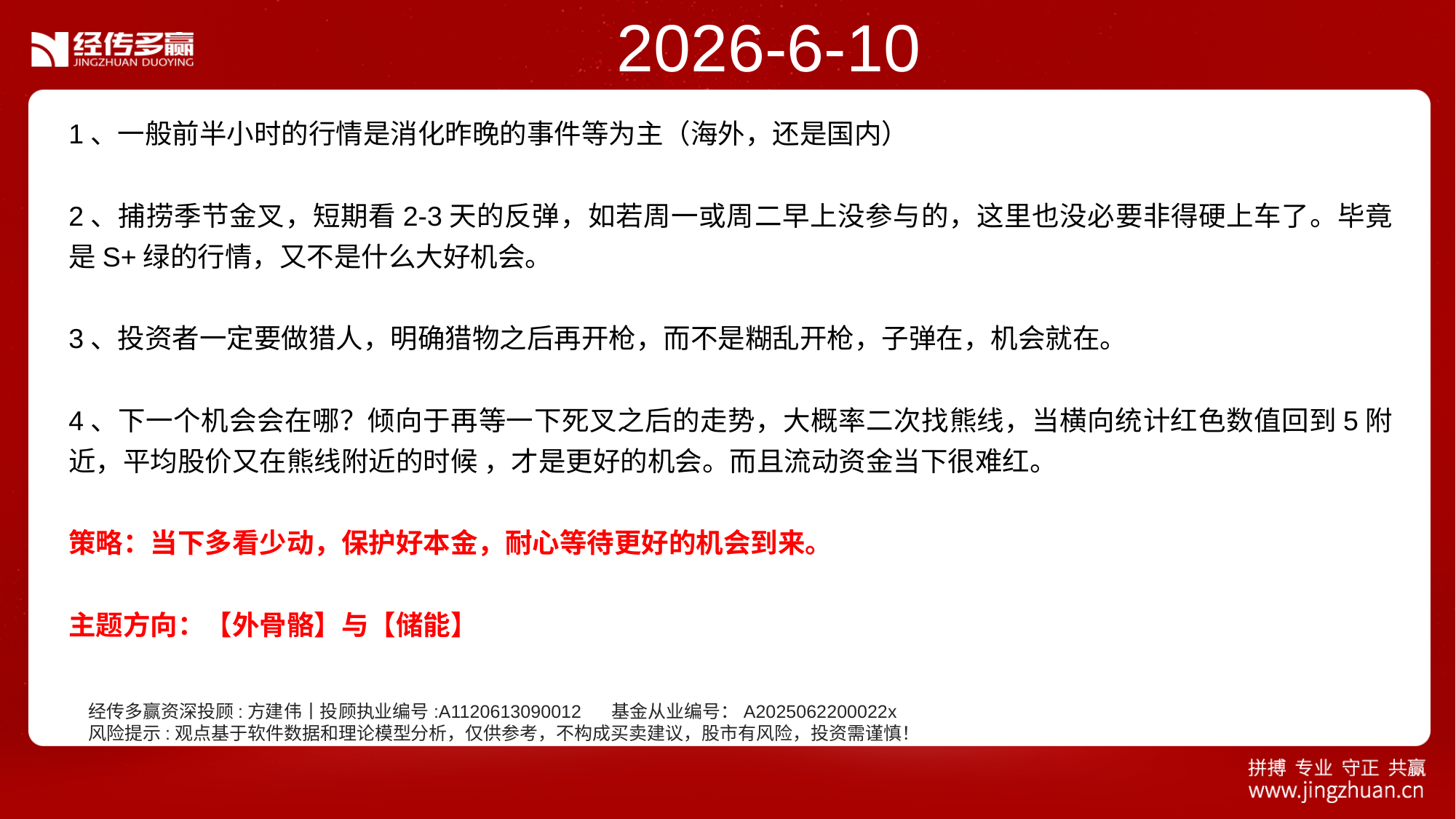

2026-6-10
1、一般前半小时的行情是消化昨晚的事件等为主（海外，还是国内）

2、捕捞季节金叉，短期看2-3天的反弹，如若周一或周二早上没参与的，这里也没必要非得硬上车了。毕竟是S+绿的行情，又不是什么大好机会。

3、投资者一定要做猎人，明确猎物之后再开枪，而不是糊乱开枪，子弹在，机会就在。

4、下一个机会会在哪？倾向于再等一下死叉之后的走势，大概率二次找熊线，当横向统计红色数值回到5附近，平均股价又在熊线附近的时候 ，才是更好的机会。而且流动资金当下很难红。

策略：当下多看少动，保护好本金，耐心等待更好的机会到来。

主题方向：【外骨骼】与【储能】